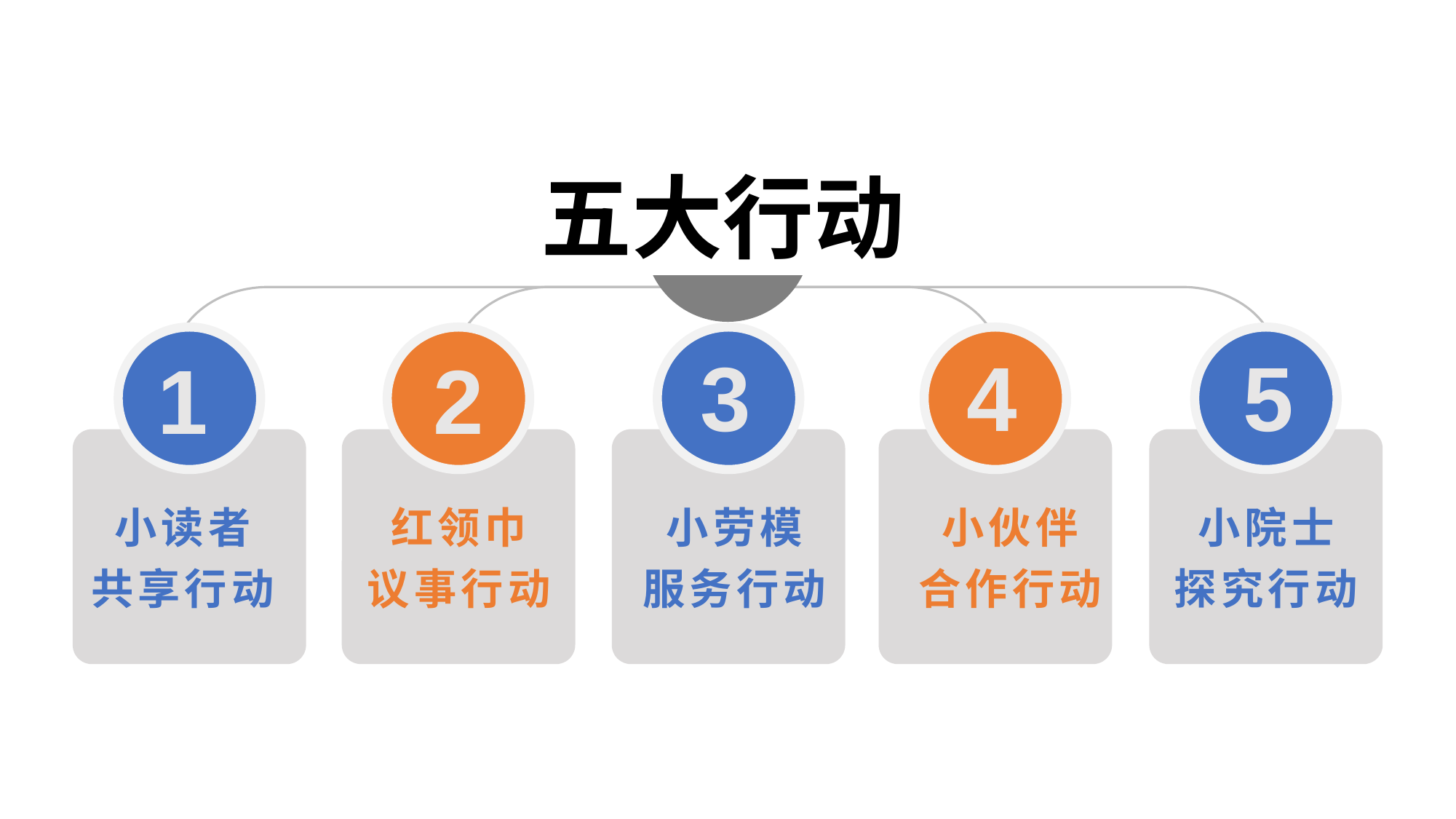

五大行动

3
4
5
2
1

小读者
共享行动
小劳模
服务行动
小院士
探究行动
红领巾
议事行动
小伙伴
合作行动